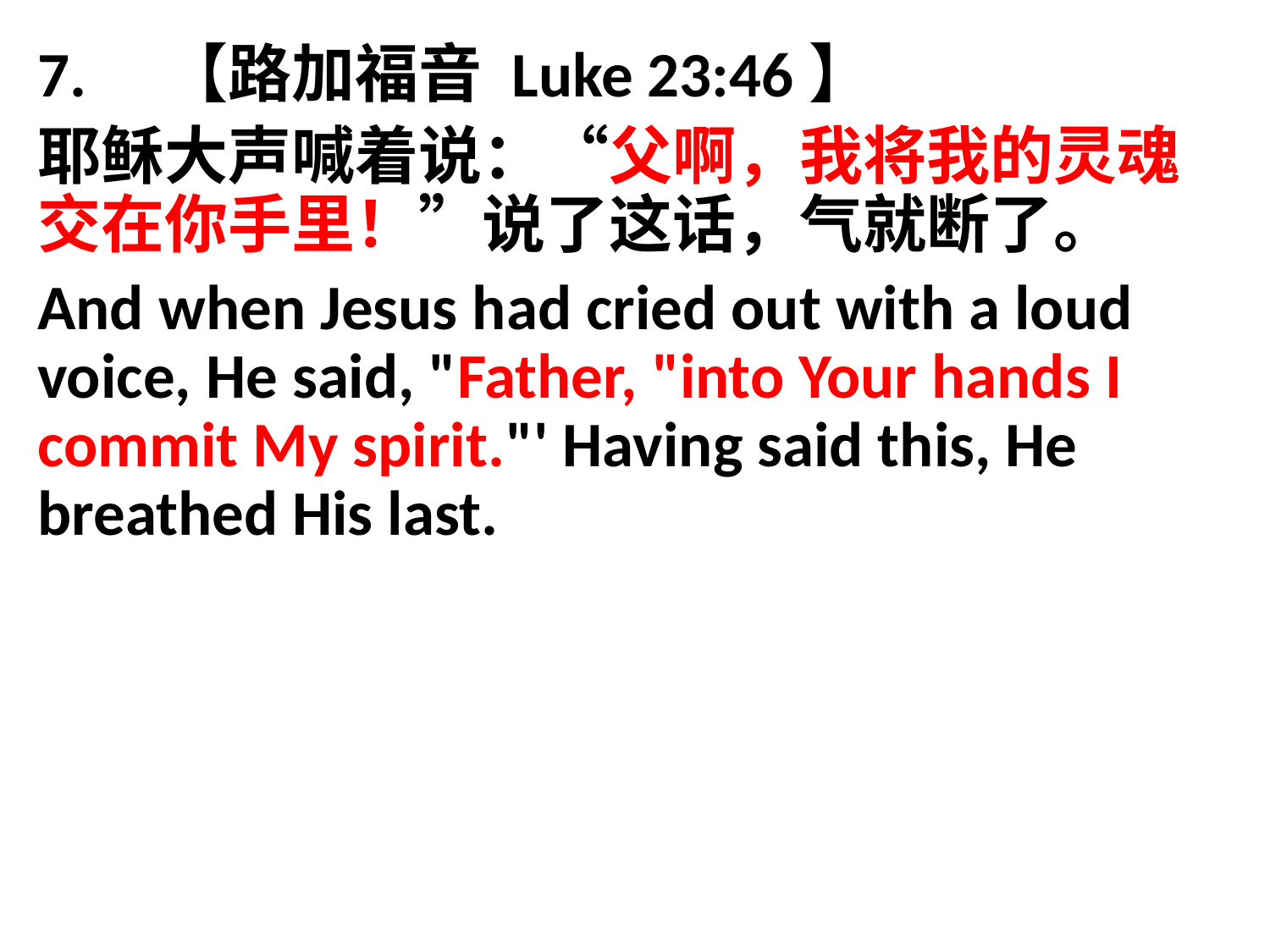

7.	【路加福音 Luke 23:46】
耶稣大声喊着说：“父啊，我将我的灵魂交在你手里！”说了这话，气就断了。
And when Jesus had cried out with a loud voice, He said, "Father, "into Your hands I commit My spirit."' Having said this, He breathed His last.